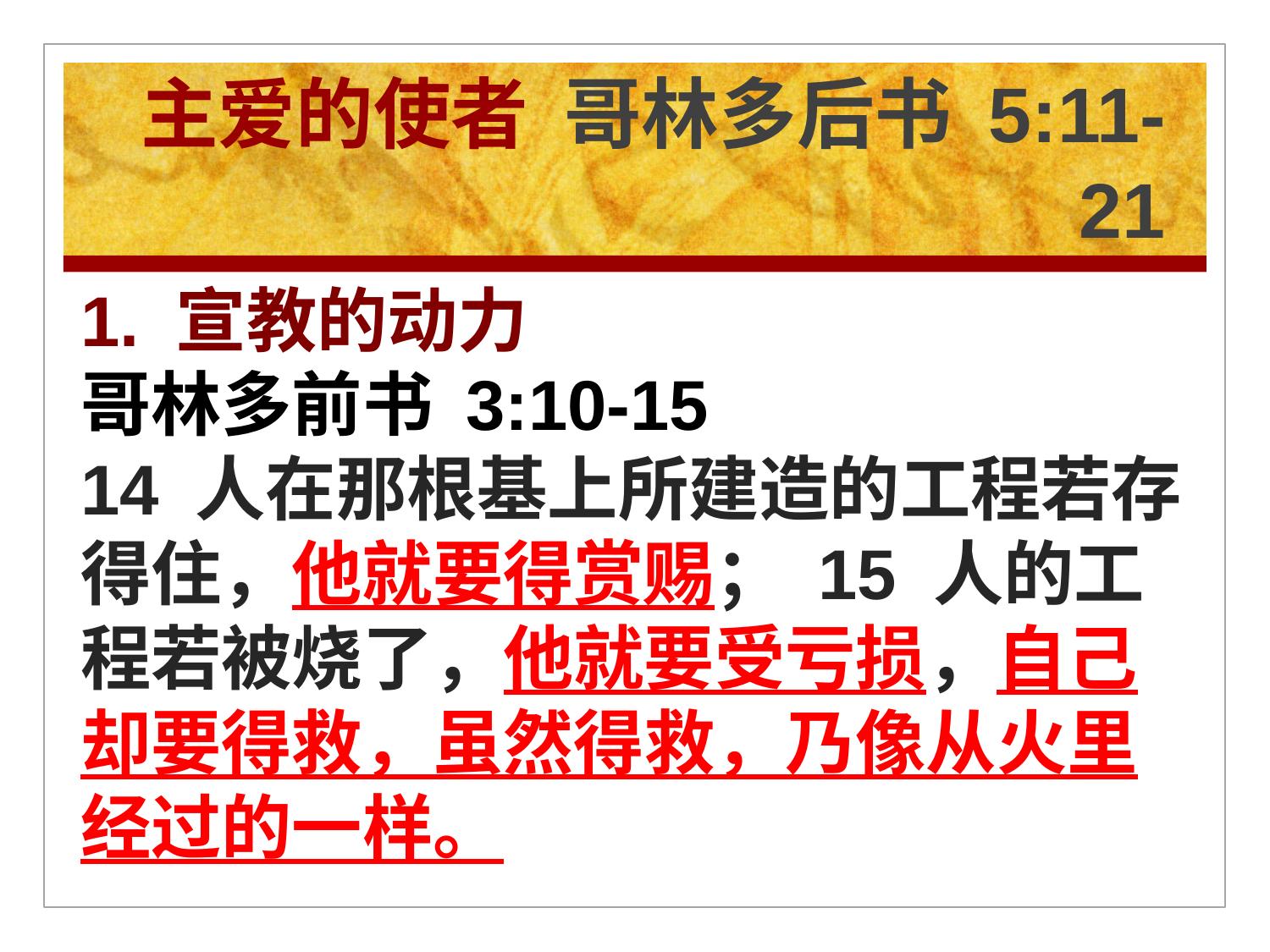

# 主爱的使者  哥林多后书 5:11-21
1. 宣教的动力
哥林多前书 3:10-15
14 人在那根基上所建造的工程若存得住，他就要得赏赐； 15 人的工程若被烧了，他就要受亏损，自己却要得救，虽然得救，乃像从火里经过的一样。